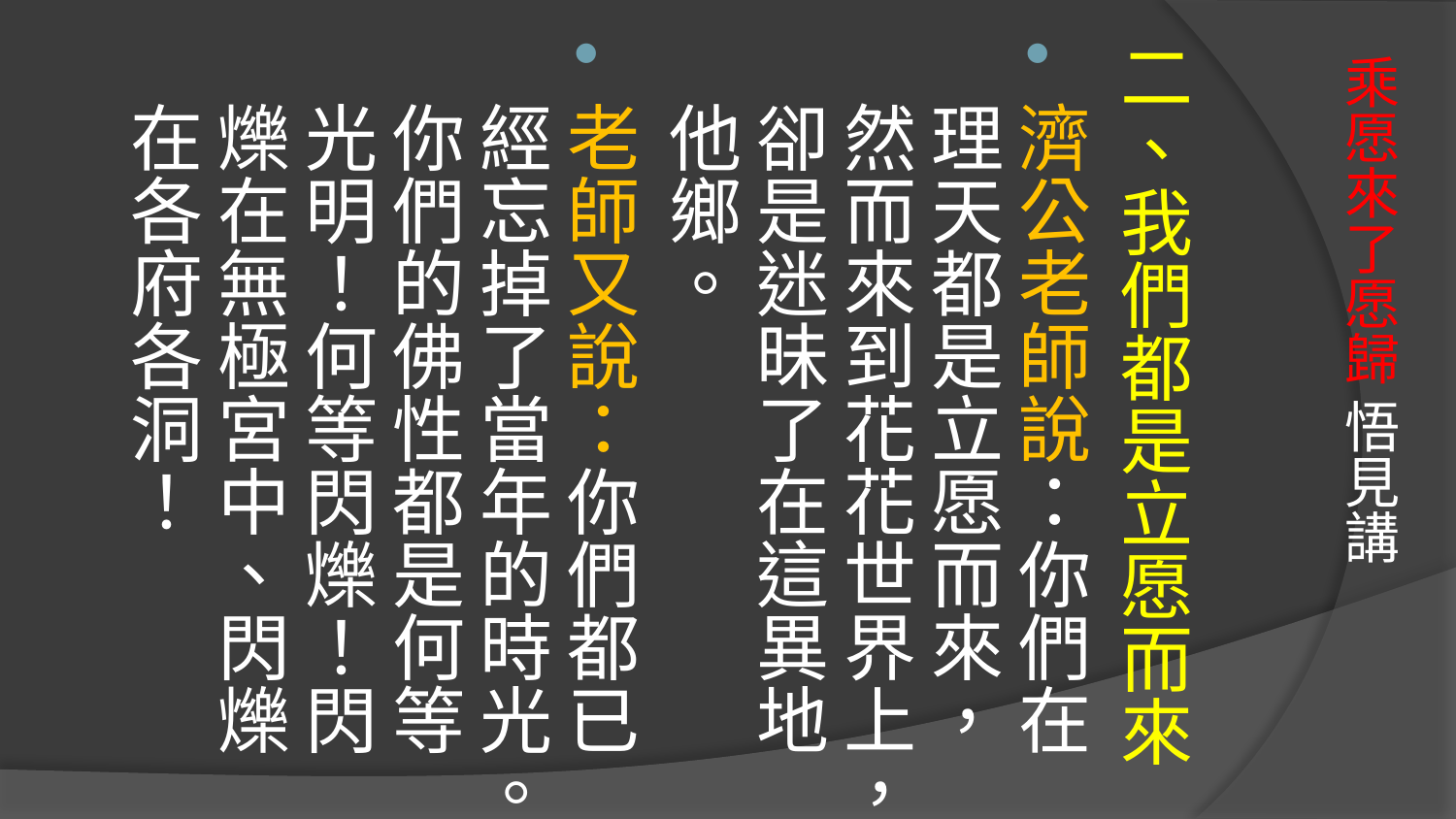

二、我們都是立愿而來
濟公老師說：你們在理天都是立愿而來，然而來到花花世界上，卻是迷昧了在這異地他鄉。
老師又說：你們都已經忘掉了當年的時光。你們的佛性都是何等光明！何等閃爍！閃爍在無極宮中、閃爍在各府各洞！

# 乘愿來了愿歸 悟見講